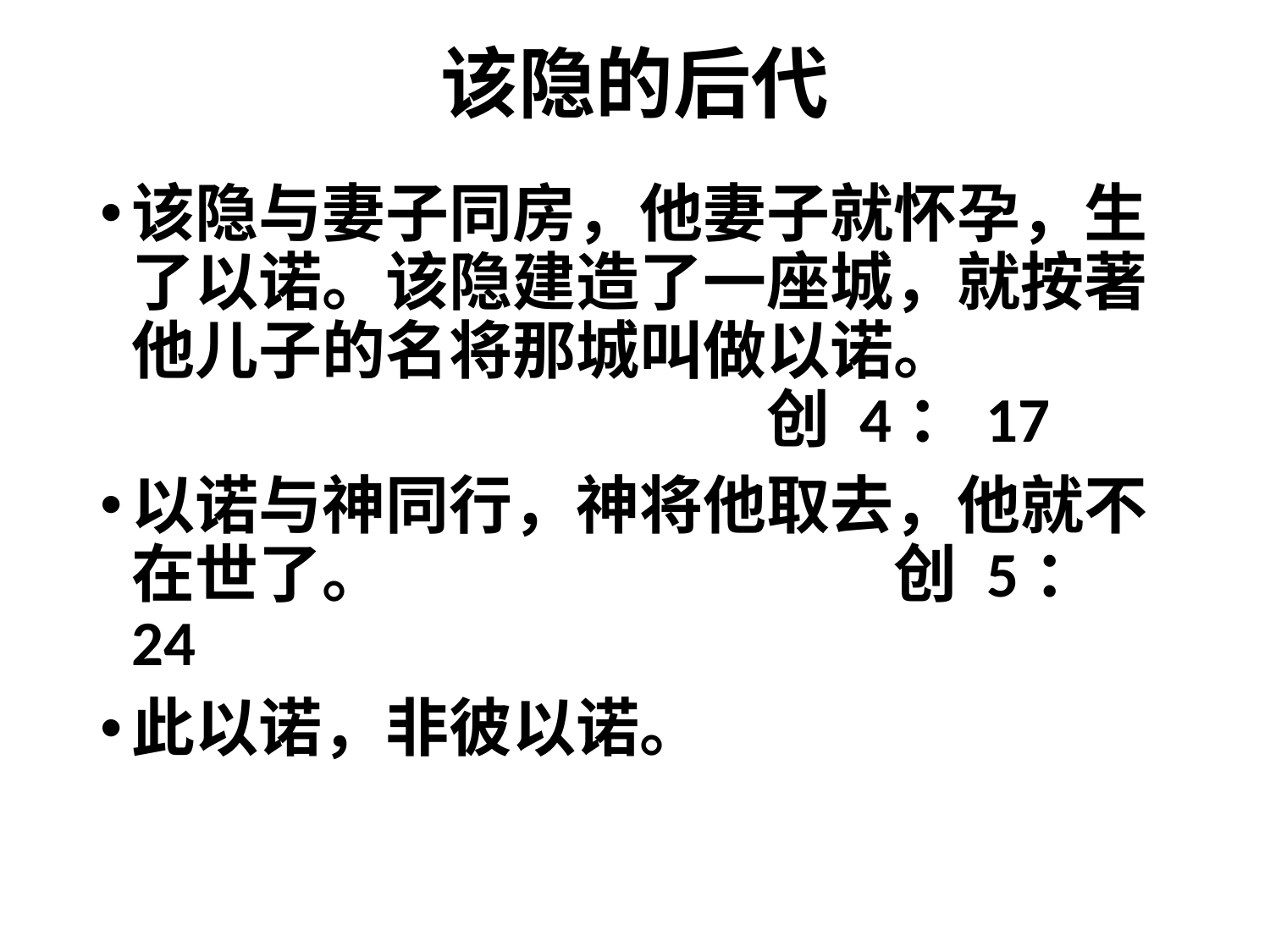

# 该隐的后代
该隐与妻子同房，他妻子就怀孕，生了以诺。该隐建造了一座城，就按著他儿子的名将那城叫做以诺。 							创 4：17
以诺与神同行，神将他取去，他就不在世了。				创 5：24
此以诺，非彼以诺。